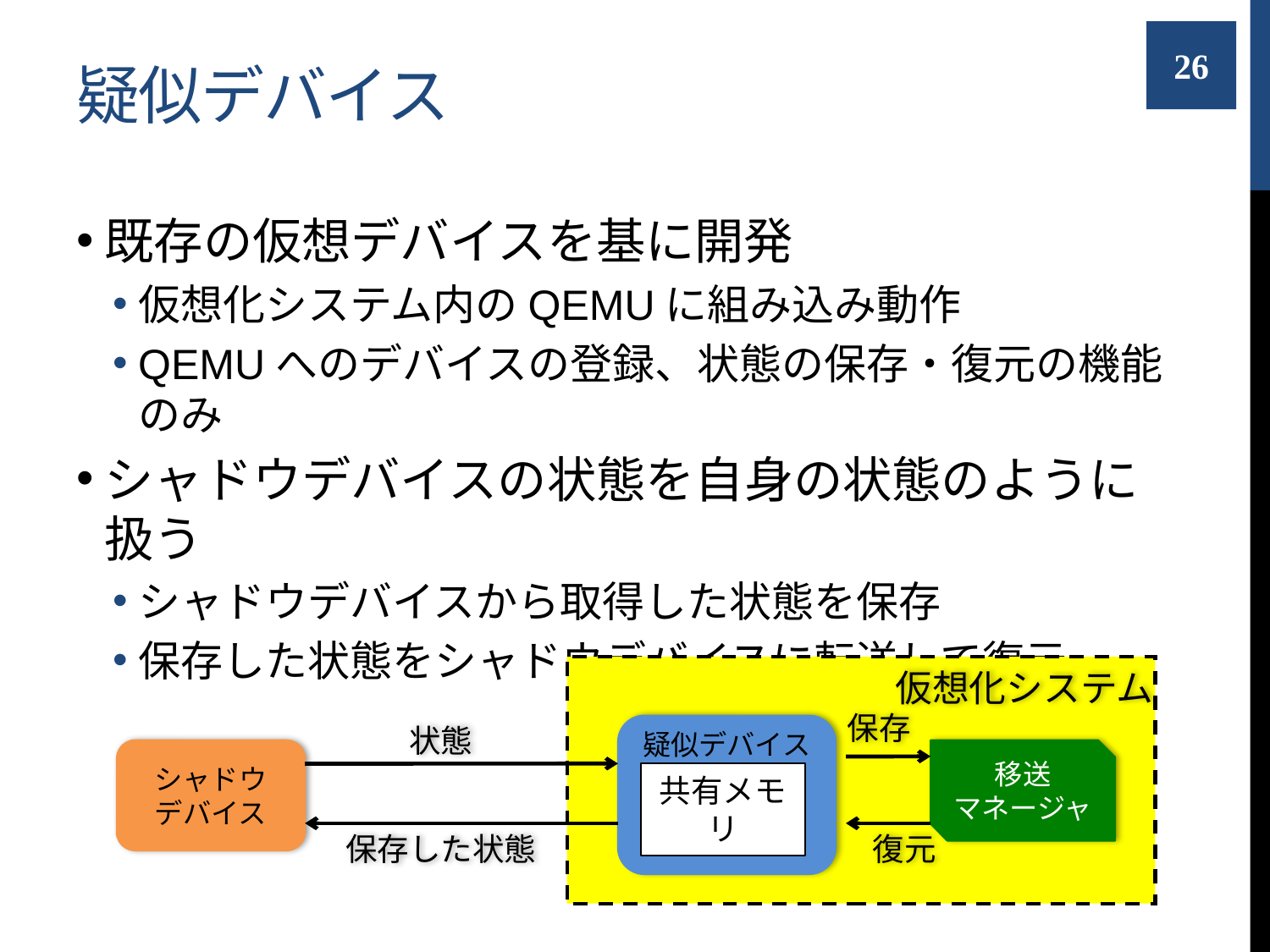

# 疑似デバイス
26
既存の仮想デバイスを基に開発
仮想化システム内のQEMUに組み込み動作
QEMUへのデバイスの登録、状態の保存・復元の機能のみ
シャドウデバイスの状態を自身の状態のように扱う
シャドウデバイスから取得した状態を保存
保存した状態をシャドウデバイスに転送して復元

仮想化システム
疑似デバイス

移送
マネージャ

保存
状態
シャドウ
デバイス
共有メモリ
保存した状態
復元